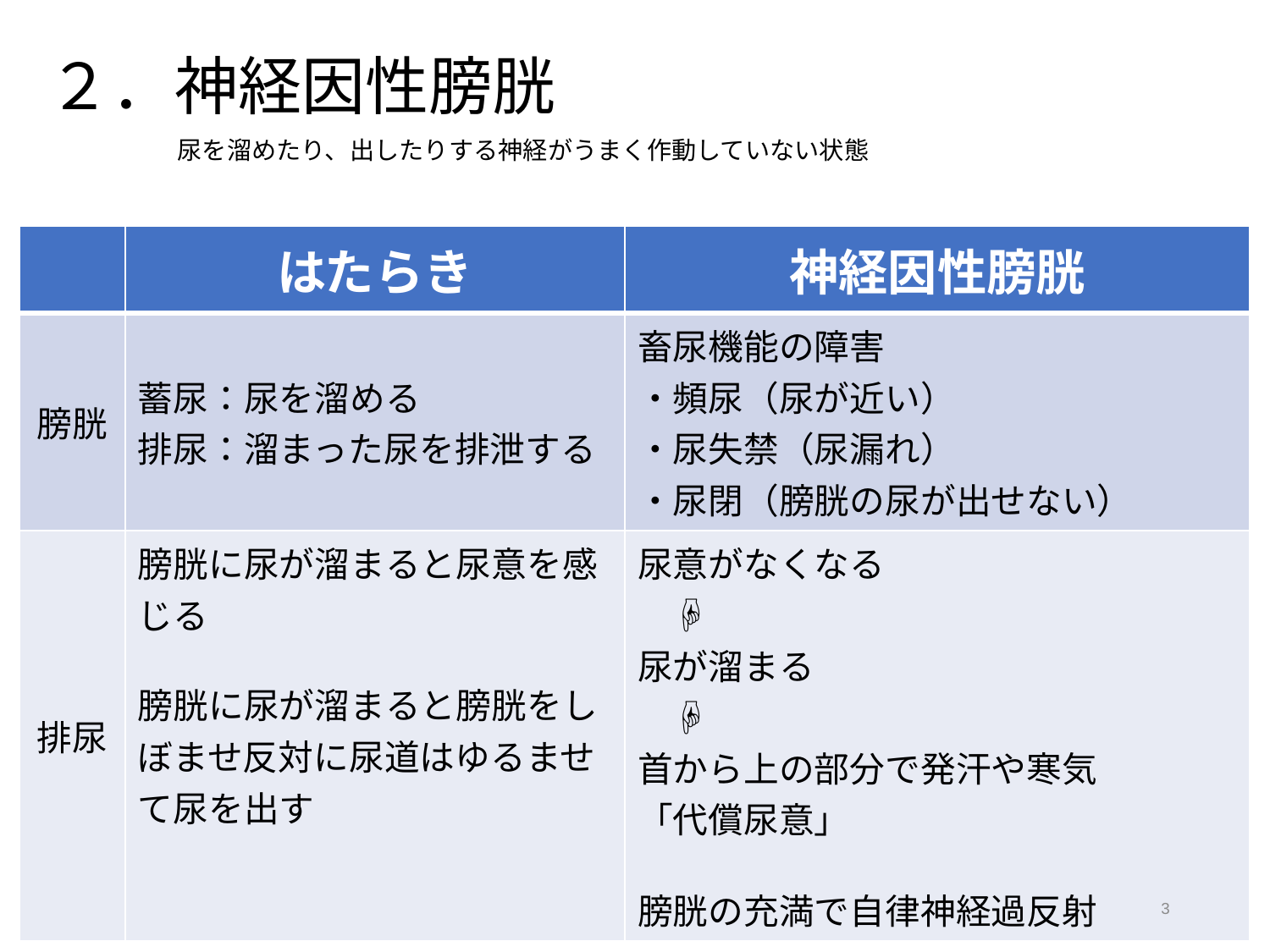

# ２．神経因性膀胱
尿を溜めたり、出したりする神経がうまく作動していない状態

|  | はたらき | 神経因性膀胱 |
| --- | --- | --- |
| 膀胱 | 蓄尿：尿を溜める 排尿：溜まった尿を排泄する | 畜尿機能の障害 ・頻尿（尿が近い） ・尿失禁（尿漏れ） ・尿閉（膀胱の尿が出せない） |
| 排尿 | 膀胱に尿が溜まると尿意を感じる 膀胱に尿が溜まると膀胱をしぼませ反対に尿道はゆるませて尿を出す | 尿意がなくなる 　☟ 尿が溜まる 　☟ 首から上の部分で発汗や寒気 「代償尿意」 膀胱の充満で自律神経過反射 |
3